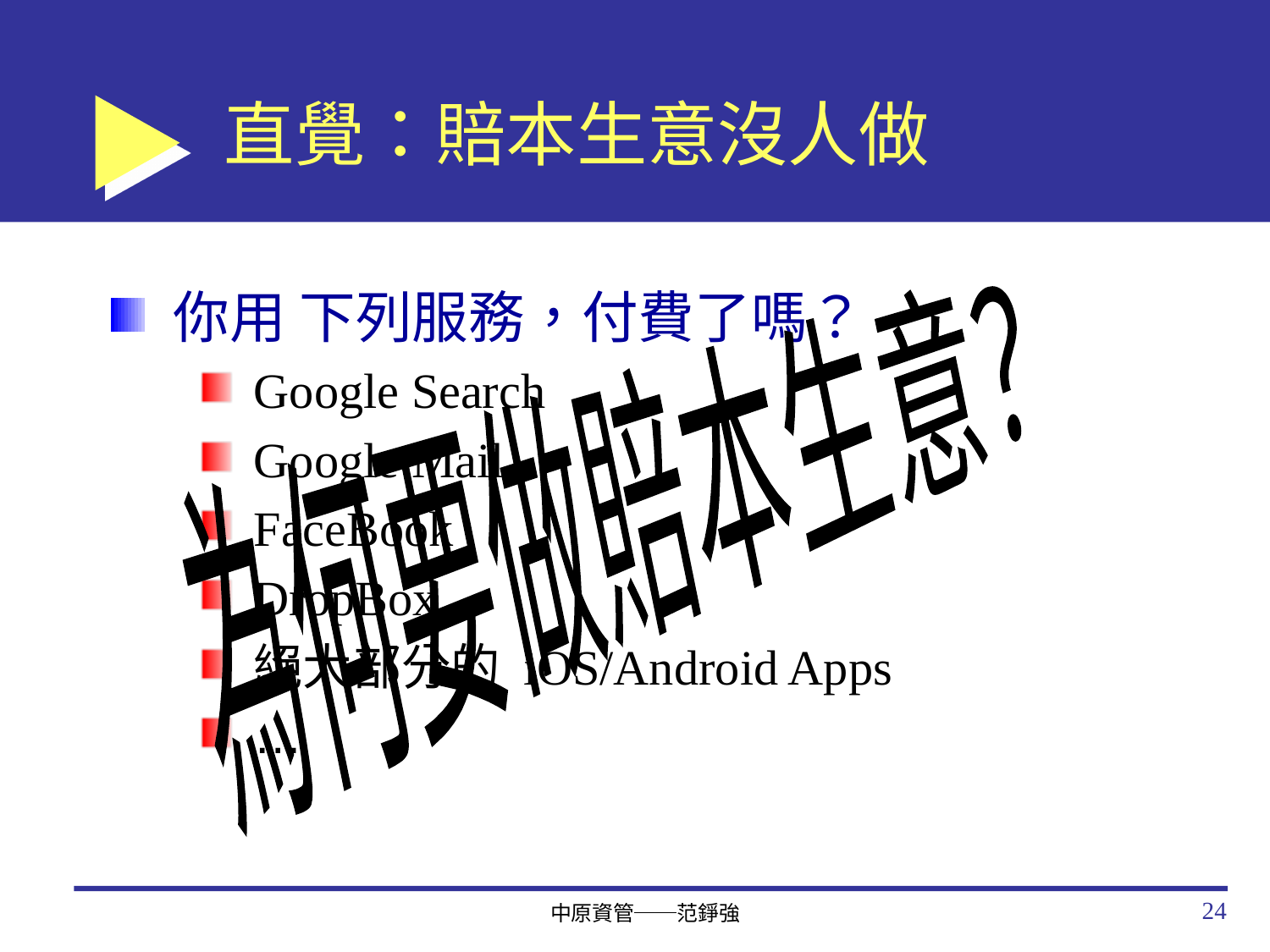

# 直覺：賠本生意沒人做
你用 下列服務，付費了嗎？
Google Search
Google Mail
FaceBook
DropBox
絕大部分的 iOS/Android Apps
…
為何要做賠本生意？
24